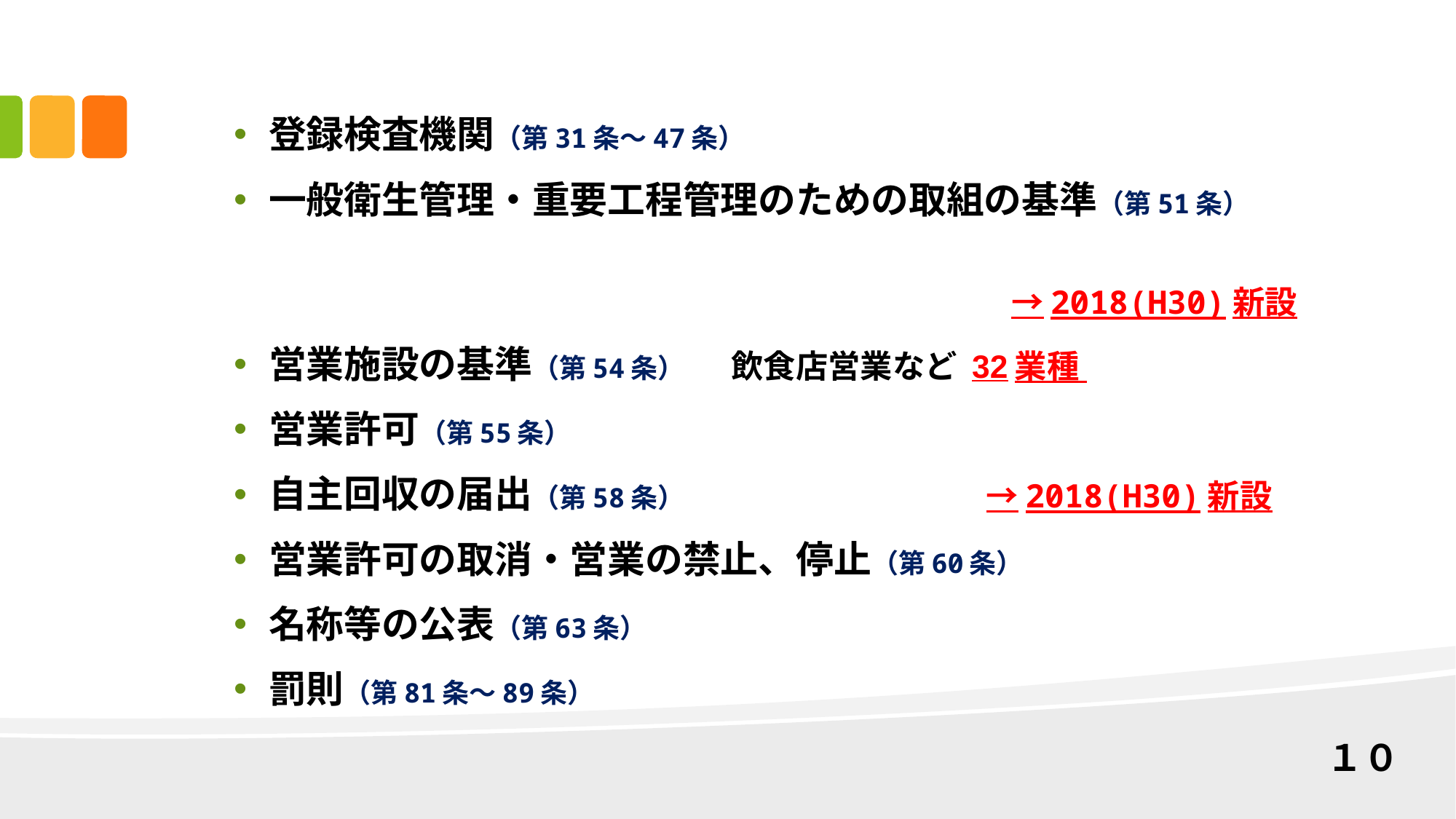

登録検査機関（第31条～47条）
一般衛生管理・重要工程管理のための取組の基準（第51条）
　　　　　　　　　　　　　　　　　　　　　　　　→2018(H30)新設
営業施設の基準（第54条） 　飲食店営業など 32業種
営業許可（第55条）
自主回収の届出（第58条）　　　　　　　　→2018(H30)新設
営業許可の取消・営業の禁止、停止（第60条）
名称等の公表（第63条）
罰則（第81条～89条）
１０